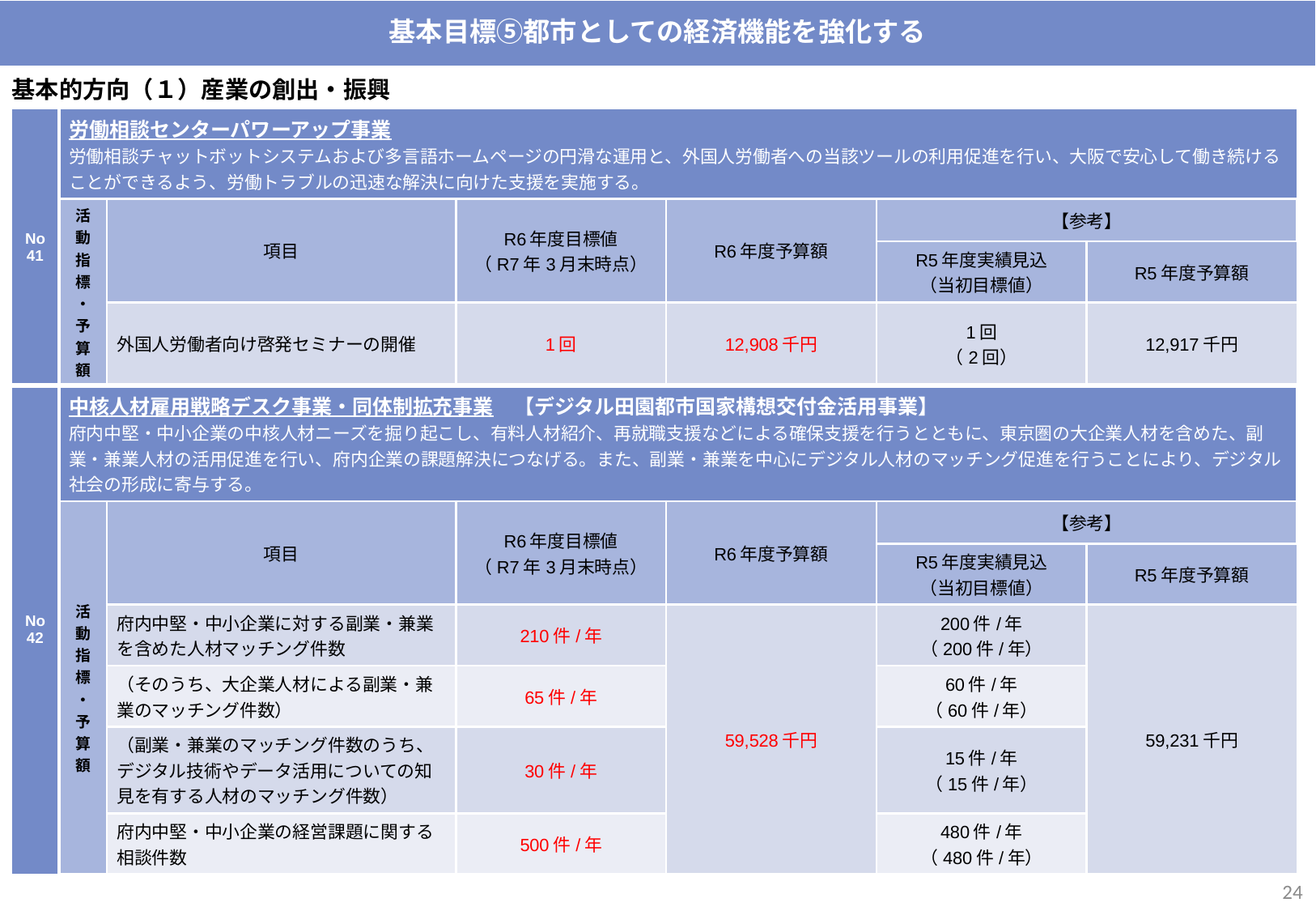

基本目標⑤都市としての経済機能を強化する
基本的方向（１）産業の創出・振興
| No 41 | 労働相談センターパワーアップ事業 労働相談チャットボットシステムおよび多言語ホームページの円滑な運用と、外国人労働者への当該ツールの利用促進を行い、大阪で安心して働き続けることができるよう、労働トラブルの迅速な解決に向けた支援を実施する。 |  |  |  |  | 東京圏等への経済機能の流出に歯止めをかけ、大阪産業の高度化及び活性化を図るため、大阪府や国の立地優遇制度など大阪の投資魅力の発信・PRなどにより、府内での再投資及び国内外からの企業立地の促進に向けて取り組む。 |
| --- | --- | --- | --- | --- | --- | --- |
|  | 活動指標・予算額 | 項目 | R6年度目標値 （R7年3月末時点） | R6年度予算額 | 【参考】 | 予算執行額 （予算額） |
|  |  |  |  |  | R5年度実績見込 （当初目標値） | R5年度予算額 |
|  |  | 外国人労働者向け啓発セミナーの開催 | 1回 | 12,908千円 | 1回 （2回） | 12,917千円 |
| No42 | 中核人材雇用戦略デスク事業・同体制拡充事業　【デジタル田園都市国家構想交付金活用事業】 府内中堅・中小企業の中核人材ニーズを掘り起こし、有料人材紹介、再就職支援などによる確保支援を行うとともに、東京圏の大企業人材を含めた、副業・兼業人材の活用促進を行い、府内企業の課題解決につなげる。また、副業・兼業を中心にデジタル人材のマッチング促進を行うことにより、デジタル社会の形成に寄与する。 |  |  |  |  |  |
|  | 活動指標・予算額 | 項目 | R6年度目標値 （R7年3月末時点） | R6年度予算額 | 【参考】 | 予算執行額 （予算額） |
|  |  |  |  |  | R5年度実績見込 （当初目標値） | R5年度予算額 |
|  |  | 府内中堅・中小企業に対する副業・兼業を含めた人材マッチング件数 | 210件/年 | 59,528千円 | 200件/年 （200件/年） | 59,231千円 |
|  |  | （そのうち、大企業人材による副業・兼業のマッチング件数） | 65件/年 | 65件/年 （52件/年） | 60件/年 （60件/年） |  |
|  |  | （副業・兼業のマッチング件数のうち、デジタル技術やデータ活用についての知見を有する人材のマッチング件数） | 30件/年 | 560件/年 （476件/年） | 15件/年 （15件/年） |  |
|  |  | 府内中堅・中小企業の経営課題に関する相談件数 | 500件/年 | 14件/年 （11件/年） | 480件/年 （480件/年） |  |
24